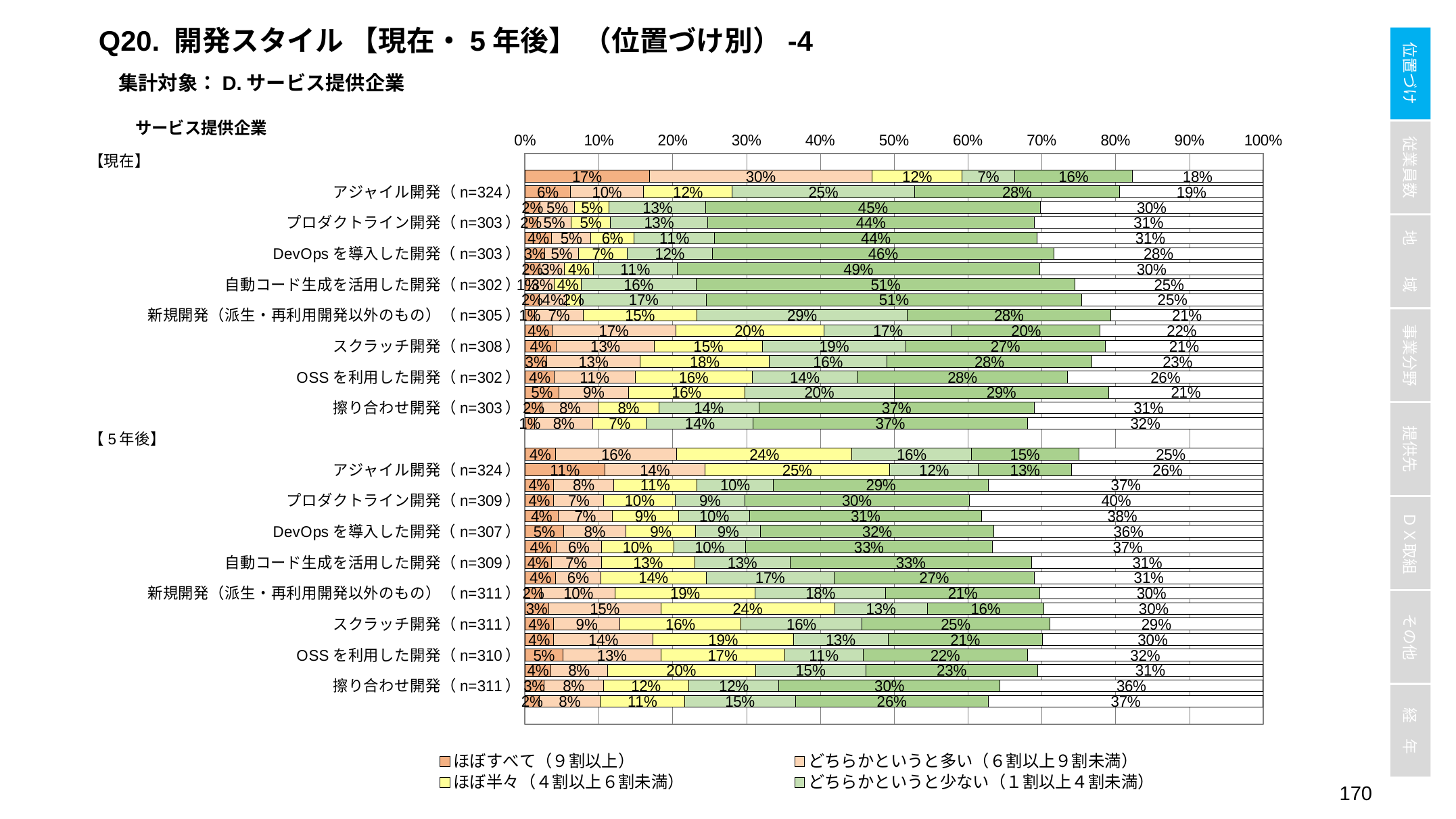

Q20. 開発スタイル 【現在・5年後】 （位置づけ別）-4
集計対象：D.サービス提供企業

### Chart

| Category | ほぼすべて（９割以上） | どちらかというと多い（６割以上９割未満） | ほぼ半々（４割以上６割未満） | どちらかというと少ない（１割以上４割未満） | ほとんどない（１割未満） | わからない |
|---|---|---|---|---|---|---|
| 【現在】　　　　　　　　　　　　　　　　　　　　　　　　 | None | None | None | None | None | None |
| ウォーターフォール開発／V字開発（n=321） | 0.16822429906542055 | 0.30218068535825543 | 0.12149532710280374 | 0.07165109034267912 | 0.1588785046728972 | 0.17757009345794392 |
| アジャイル開発（n=324） | 0.06172839506172839 | 0.09876543209876543 | 0.12037037037037036 | 0.24691358024691357 | 0.2777777777777778 | 0.19444444444444445 |
| モデルベース開発（n=298） | 0.020134228187919462 | 0.04697986577181208 | 0.04697986577181208 | 0.13087248322147652 | 0.45302013422818793 | 0.30201342281879195 |
| プロダクトライン開発（n=303） | 0.0165016501650165 | 0.0462046204620462 | 0.052805280528052806 | 0.132013201320132 | 0.44224422442244227 | 0.3102310231023102 |
| ソフトウェアファースト開発（n=304） | 0.03618421052631579 | 0.05263157894736842 | 0.05921052631578947 | 0.10855263157894737 | 0.4375 | 0.3059210526315789 |
| DevOpsを導入した開発（n=303） | 0.026402640264026403 | 0.0462046204620462 | 0.066006600660066 | 0.11551155115511551 | 0.46204620462046203 | 0.2838283828382838 |
| CI/CDを活用した開発（n=301） | 0.019933554817275746 | 0.03322259136212625 | 0.03986710963455149 | 0.11295681063122924 | 0.49169435215946844 | 0.3023255813953488 |
| 自動コード生成を活用した開発（n=302） | 0.006622516556291391 | 0.033112582781456956 | 0.03642384105960265 | 0.15562913907284767 | 0.5132450331125827 | 0.25496688741721857 |
| ノーコード／ローコード開発（n=305） | 0.019672131147540985 | 0.036065573770491806 | 0.019672131147540985 | 0.17049180327868851 | 0.5081967213114754 | 0.2459016393442623 |
| 新規開発（派生・再利用開発以外のもの）（n=305） | 0.013114754098360656 | 0.06557377049180328 | 0.1540983606557377 | 0.28524590163934427 | 0.2754098360655738 | 0.20655737704918034 |
| 派生・再利用開発（n=299） | 0.03678929765886288 | 0.16722408026755853 | 0.20066889632107024 | 0.17391304347826086 | 0.20066889632107024 | 0.22073578595317725 |
| スクラッチ開発（n=308） | 0.04220779220779221 | 0.1331168831168831 | 0.1461038961038961 | 0.19480519480519481 | 0.2694805194805195 | 0.21428571428571427 |
| 標準プラットフォームを利用した開発（n=302） | 0.029801324503311258 | 0.12582781456953643 | 0.17549668874172186 | 0.15894039735099338 | 0.2781456953642384 | 0.23178807947019867 |
| OSSを利用した開発（n=302） | 0.039735099337748346 | 0.10927152317880795 | 0.15894039735099338 | 0.1423841059602649 | 0.2847682119205298 | 0.26490066225165565 |
| 商用ソフトウェア（有償・無償を含む）を利用した開発（n=306） | 0.0457516339869281 | 0.09477124183006536 | 0.1568627450980392 | 0.20261437908496732 | 0.2908496732026144 | 0.20915032679738563 |
| 擦り合わせ開発（n=303） | 0.0231023102310231 | 0.07590759075907591 | 0.08250825082508251 | 0.1353135313531353 | 0.37293729372937295 | 0.3102310231023102 |
| 組み合わせ開発（n=304） | 0.013157894736842105 | 0.07894736842105263 | 0.07236842105263158 | 0.14473684210526316 | 0.3717105263157895 | 0.3190789473684211 |
| 【5年後】　　　　　　　　　　　　　　　　　　　　　　　 | None | None | None | None | None | None |
| ウォーターフォール開発／V字開発（n=316） | 0.04113924050632911 | 0.16455696202531644 | 0.23734177215189872 | 0.16139240506329114 | 0.14556962025316456 | 0.25 |
| アジャイル開発（n=324） | 0.10802469135802469 | 0.13580246913580246 | 0.25 | 0.12037037037037036 | 0.12654320987654322 | 0.25925925925925924 |
| モデルベース開発（n=309） | 0.038834951456310676 | 0.08090614886731391 | 0.11326860841423948 | 0.10355987055016182 | 0.2912621359223301 | 0.37216828478964403 |
| プロダクトライン開発（n=309） | 0.038834951456310676 | 0.06796116504854369 | 0.0970873786407767 | 0.09385113268608414 | 0.3042071197411003 | 0.39805825242718446 |
| ソフトウェアファースト開発（n=312） | 0.04487179487179487 | 0.07371794871794872 | 0.08974358974358974 | 0.09615384615384616 | 0.3141025641025641 | 0.3814102564102564 |
| DevOpsを導入した開発（n=307） | 0.05211726384364821 | 0.08469055374592833 | 0.09446254071661238 | 0.08794788273615635 | 0.31596091205211724 | 0.36482084690553745 |
| CI/CDを活用した開発（n=308） | 0.04220779220779221 | 0.06168831168831169 | 0.09740259740259741 | 0.09740259740259741 | 0.3344155844155844 | 0.36688311688311687 |
| 自動コード生成を活用した開発（n=309） | 0.03559870550161812 | 0.06796116504854369 | 0.1262135922330097 | 0.12944983818770225 | 0.3268608414239482 | 0.313915857605178 |
| ノーコード／ローコード開発（n=313） | 0.04153354632587859 | 0.06070287539936102 | 0.14376996805111822 | 0.17252396166134185 | 0.2715654952076677 | 0.30990415335463256 |
| 新規開発（派生・再利用開発以外のもの）（n=311） | 0.022508038585209004 | 0.09967845659163987 | 0.18971061093247588 | 0.17684887459807075 | 0.2090032154340836 | 0.3022508038585209 |
| 派生・再利用開発（n=310） | 0.03225806451612903 | 0.15161290322580645 | 0.23548387096774193 | 0.12580645161290321 | 0.15806451612903225 | 0.2967741935483871 |
| スクラッチ開発（n=311） | 0.03858520900321544 | 0.09003215434083602 | 0.1639871382636656 | 0.1639871382636656 | 0.2540192926045016 | 0.28938906752411575 |
| 標準プラットフォームを利用した開発（n=311） | 0.03858520900321544 | 0.13504823151125403 | 0.18971061093247588 | 0.12861736334405144 | 0.2090032154340836 | 0.2990353697749196 |
| OSSを利用した開発（n=310） | 0.05161290322580645 | 0.13225806451612904 | 0.16774193548387098 | 0.1064516129032258 | 0.22258064516129034 | 0.3193548387096774 |
| 商用ソフトウェア（有償・無償を含む）を利用した開発（n=314） | 0.03503184713375796 | 0.07643312101910828 | 0.20063694267515925 | 0.14968152866242038 | 0.23248407643312102 | 0.3057324840764331 |
| 擦り合わせ開発（n=311） | 0.02572347266881029 | 0.08038585209003216 | 0.1157556270096463 | 0.12218649517684887 | 0.2990353697749196 | 0.35691318327974275 |
| 組み合わせ開発（n=314） | 0.01910828025477707 | 0.08280254777070063 | 0.11464968152866242 | 0.14968152866242038 | 0.2611464968152866 | 0.37261146496815284 |
170